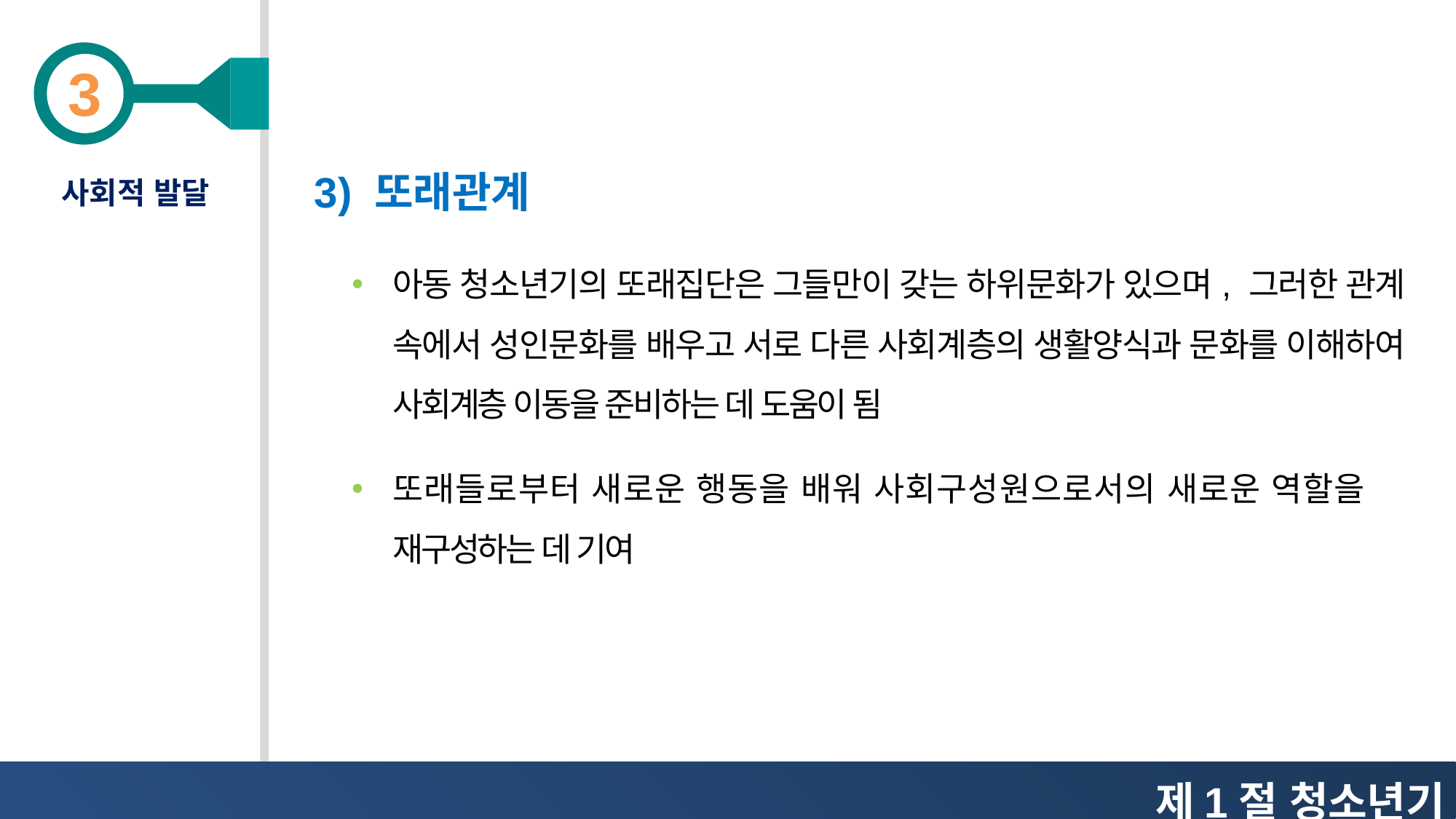

3) 또래관계
사회적 발달
아동 청소년기의 또래집단은 그들만이 갖는 하위문화가 있으며, 그러한 관계 속에서 성인문화를 배우고 서로 다른 사회계층의 생활양식과 문화를 이해하여 사회계층 이동을 준비하는 데 도움이 됨

또래들로부터 새로운 행동을 배워 사회구성원으로서의 새로운 역할을     재구성하는 데 기여
제1절 청소년기